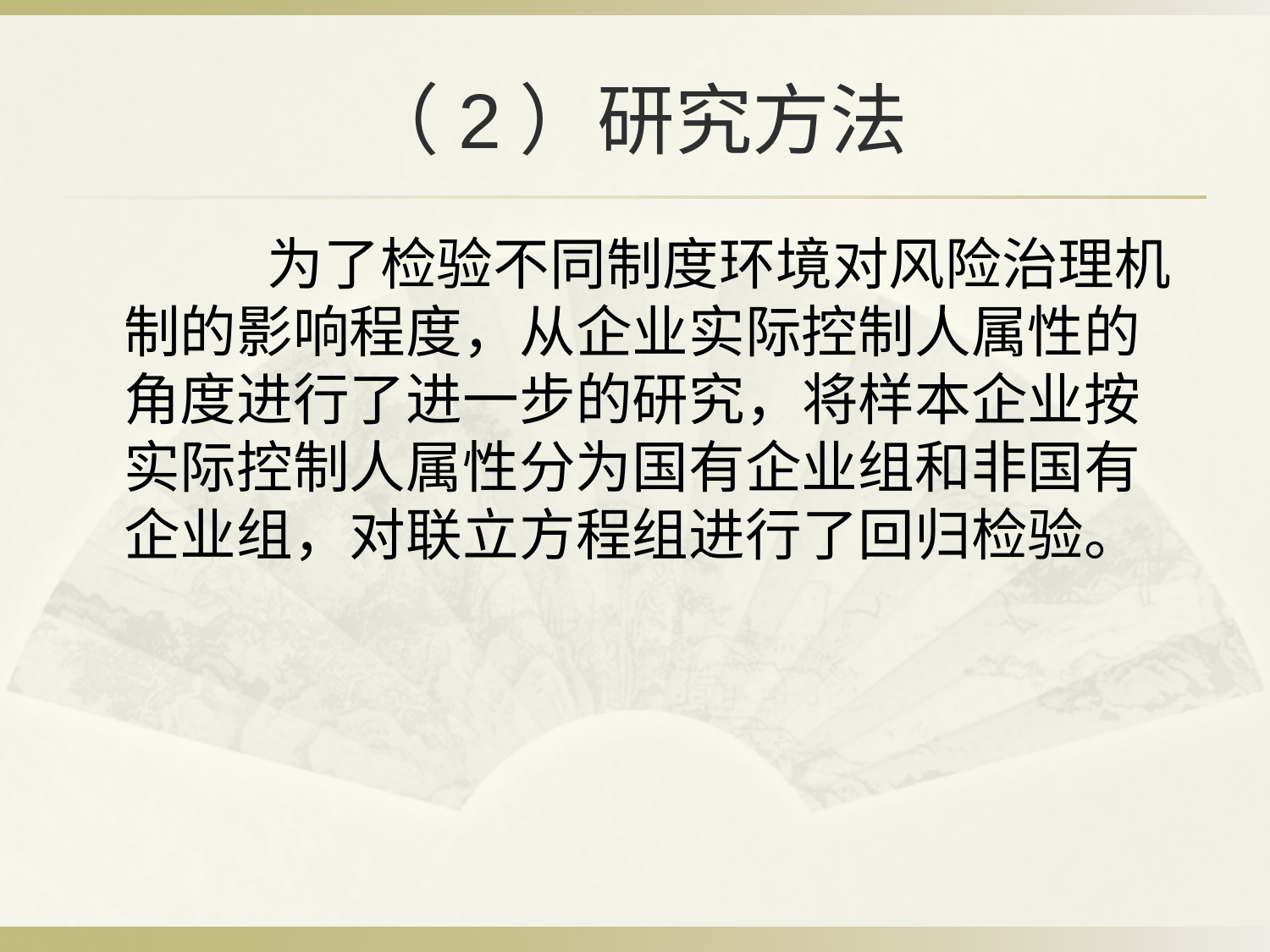

# （2）研究方法
              为了检验不同制度环境对风险治理机制的影响程度，从企业实际控制人属性的角度进行了进一步的研究，将样本企业按实际控制人属性分为国有企业组和非国有企业组，对联立方程组进行了回归检验。